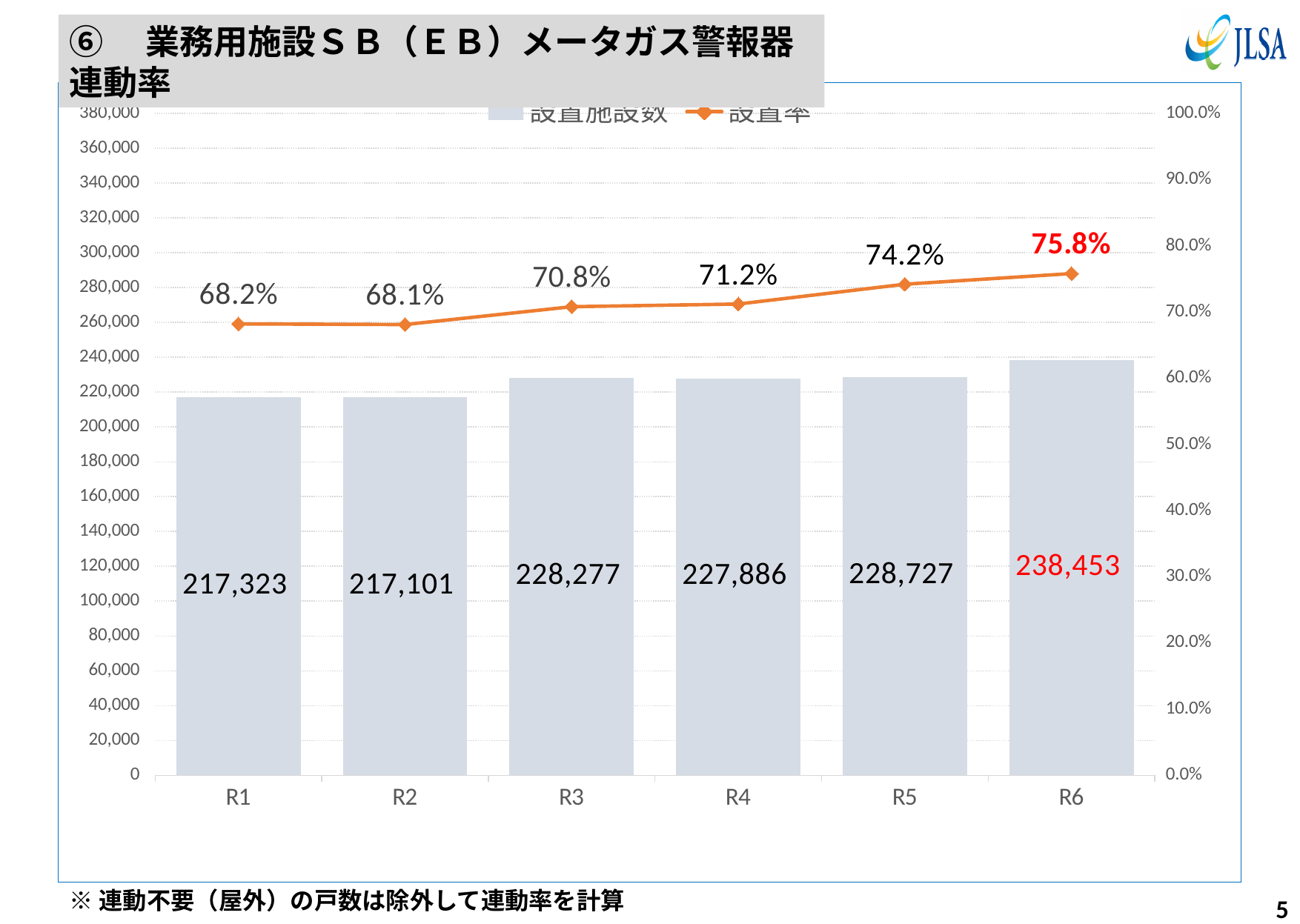

⑥　業務用施設ＳＢ（ＥＢ）メータガス警報器連動率

### Chart

| Category | 設置施設数 | 設置率 |
|---|---|---|
| R1 | 217323.0 | 0.682 |
| R2 | 217101.0 | 0.681 |
| R3 | 228277.0 | 0.708 |
| R4 | 227886.0 | 0.712 |
| R5 | 228727.0 | 0.742 |
| R6 | 238453.0 | 0.758 |
※連動不要（屋外）の戸数は除外して連動率を計算
5